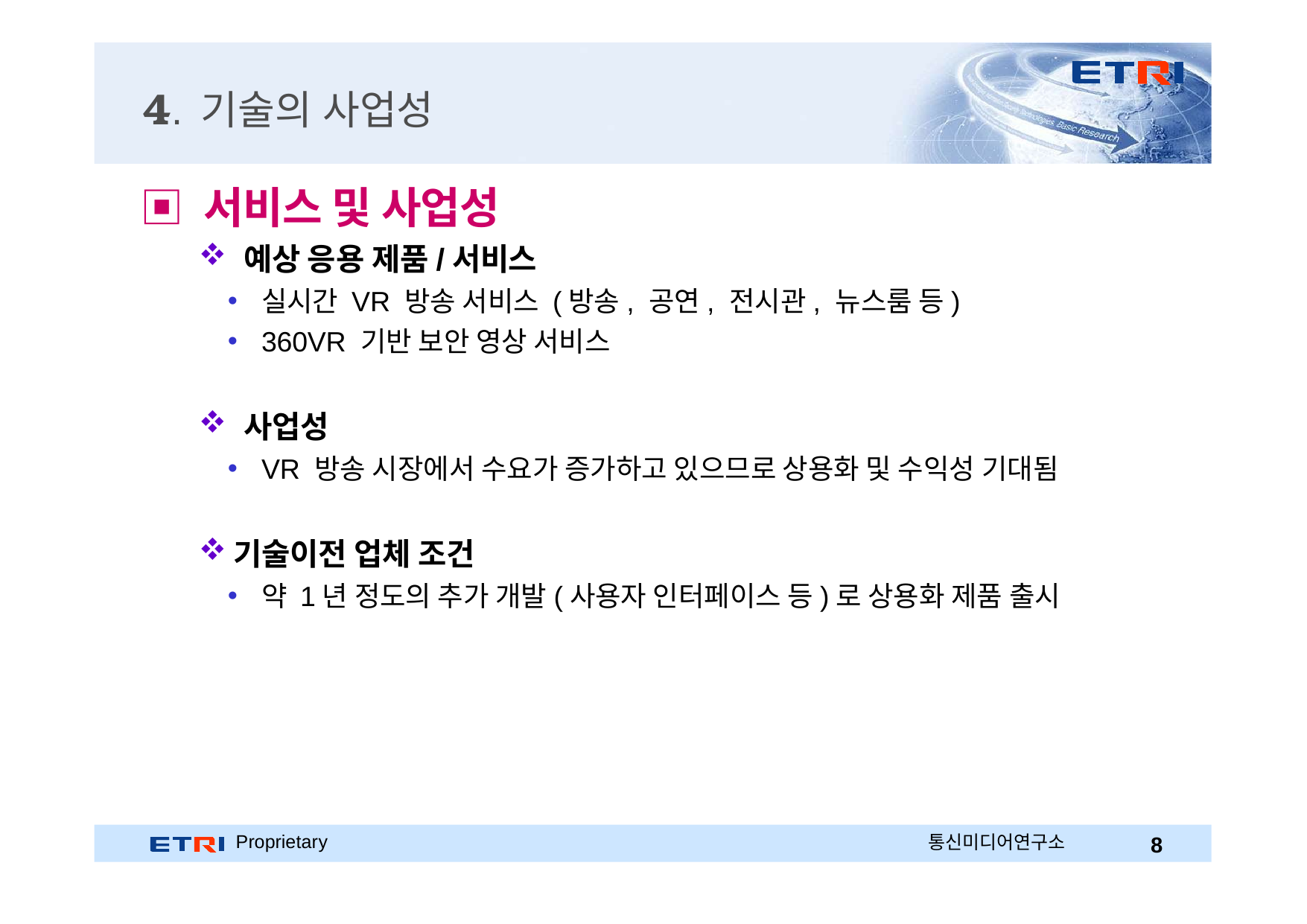

# 4. 기술의 사업성
▣ 서비스 및 사업성
예상 응용 제품/서비스
실시간 VR 방송 서비스 (방송, 공연, 전시관, 뉴스룸 등)
360VR 기반 보안 영상 서비스

사업성
VR 방송 시장에서 수요가 증가하고 있으므로 상용화 및 수익성 기대됨

기술이전 업체 조건
약 1년 정도의 추가 개발(사용자 인터페이스 등)로 상용화 제품 출시
Proprietary
통신미디어연구소
8